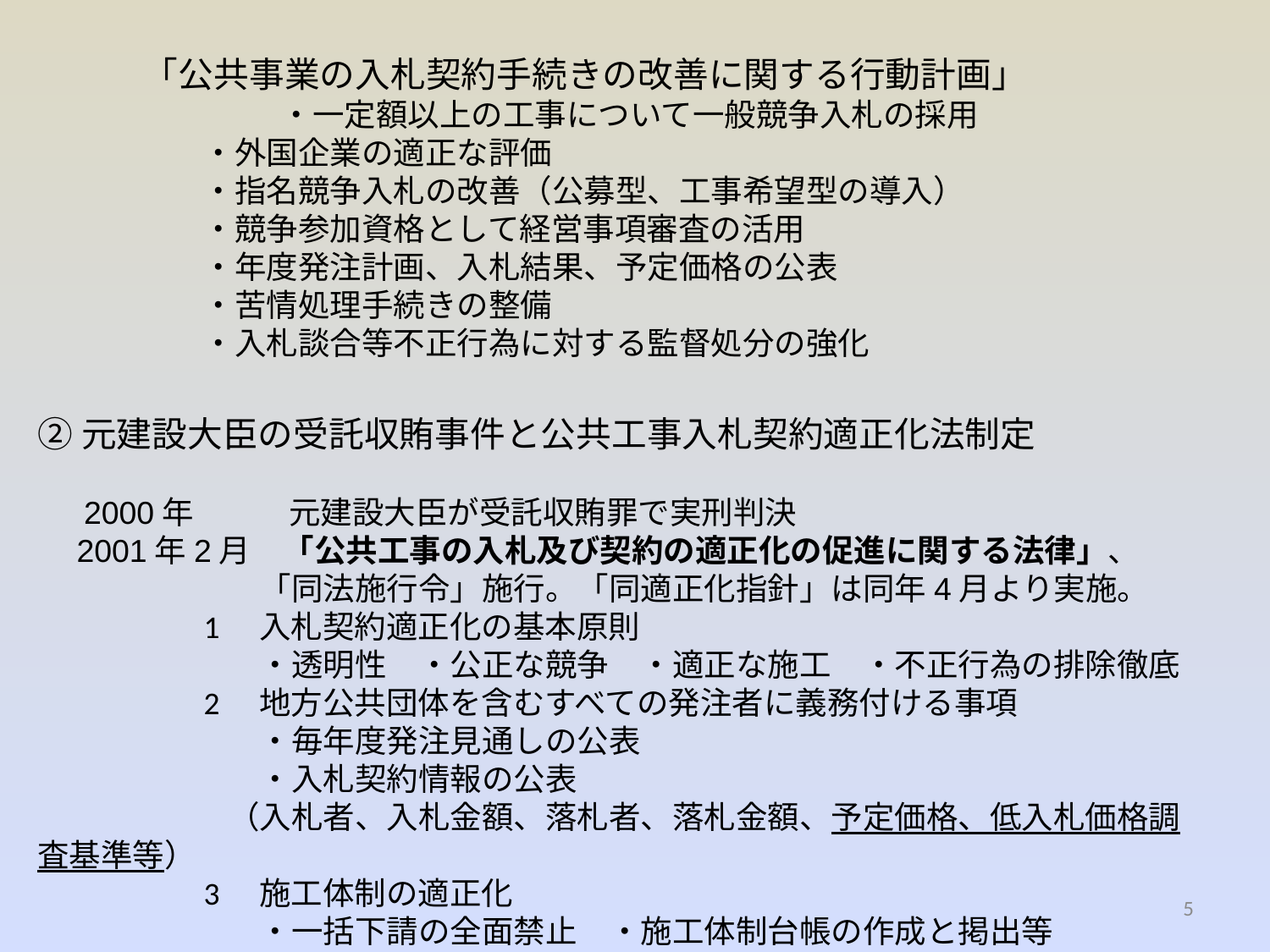

「公共事業の入札契約手続きの改善に関する行動計画」
　　　　　　　  　・一定額以上の工事について一般競争入札の採用
　　　　　　・外国企業の適正な評価
　　　　　　・指名競争入札の改善（公募型、工事希望型の導入）
　　　　　　・競争参加資格として経営事項審査の活用
　　　　　　・年度発注計画、入札結果、予定価格の公表
　　　　　　・苦情処理手続きの整備
　　　　　　・入札談合等不正行為に対する監督処分の強化

②元建設大臣の受託収賄事件と公共工事入札契約適正化法制定

　 2000年　　　元建設大臣が受託収賄罪で実刑判決
　2001年2月　「公共工事の入札及び契約の適正化の促進に関する法律」、
　　　　　　　「同法施行令」施行。「同適正化指針」は同年4月より実施。
　　　　　1　入札契約適正化の基本原則
　　　　　　　・透明性　・公正な競争　・適正な施工　・不正行為の排除徹底
　　　　　2　地方公共団体を含むすべての発注者に義務付ける事項
　　　　　　　・毎年度発注見通しの公表
　　　　　　　・入札契約情報の公表
　　　　　　（入札者、入札金額、落札者、落札金額、予定価格、低入札価格調査基準等）
　　　　　3　施工体制の適正化
　　　　　　　・一括下請の全面禁止　・施工体制台帳の作成と掲出等

5